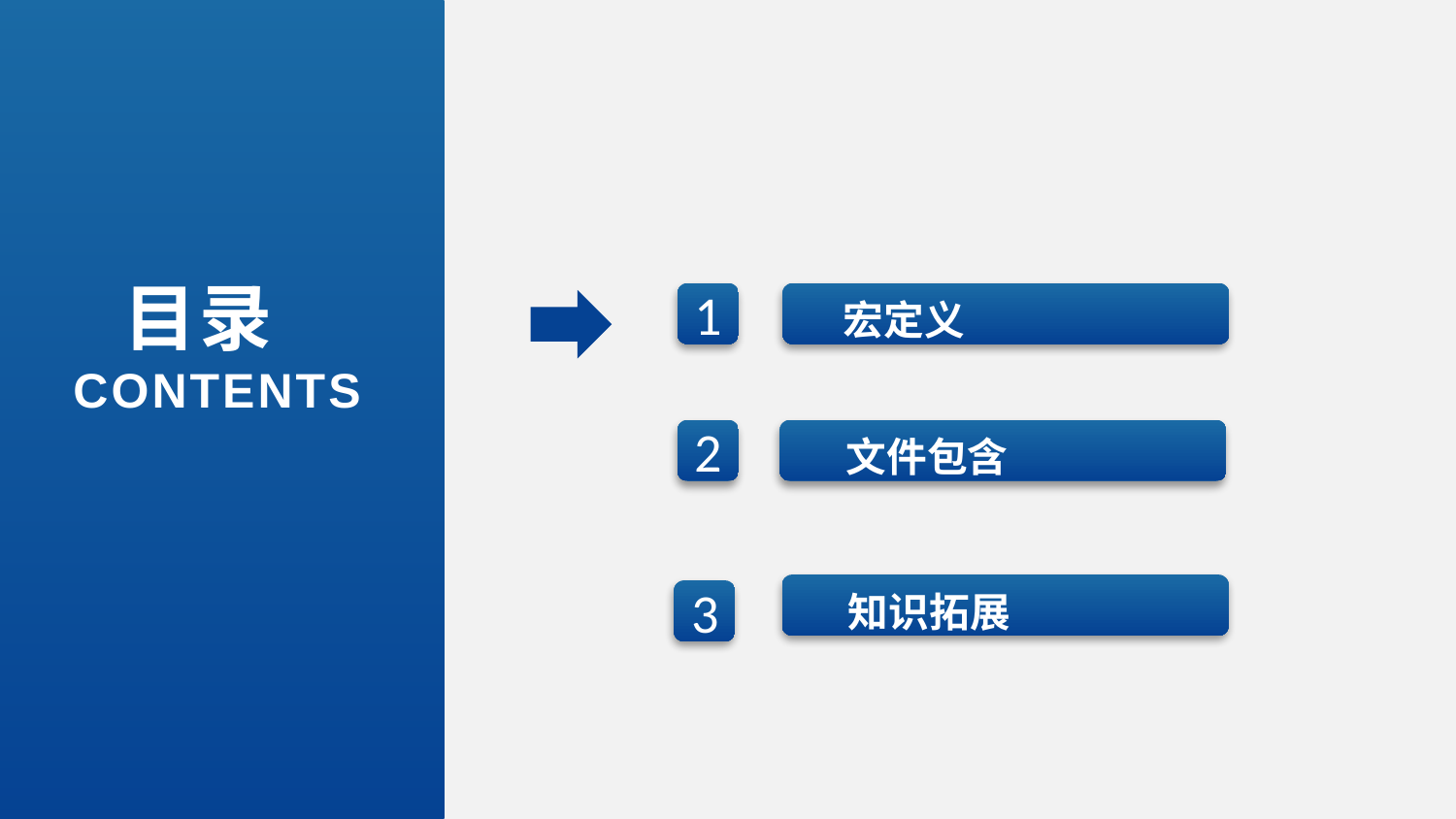

目录
CONTENTS

宏定义
1

文件包含
2

知识拓展
3